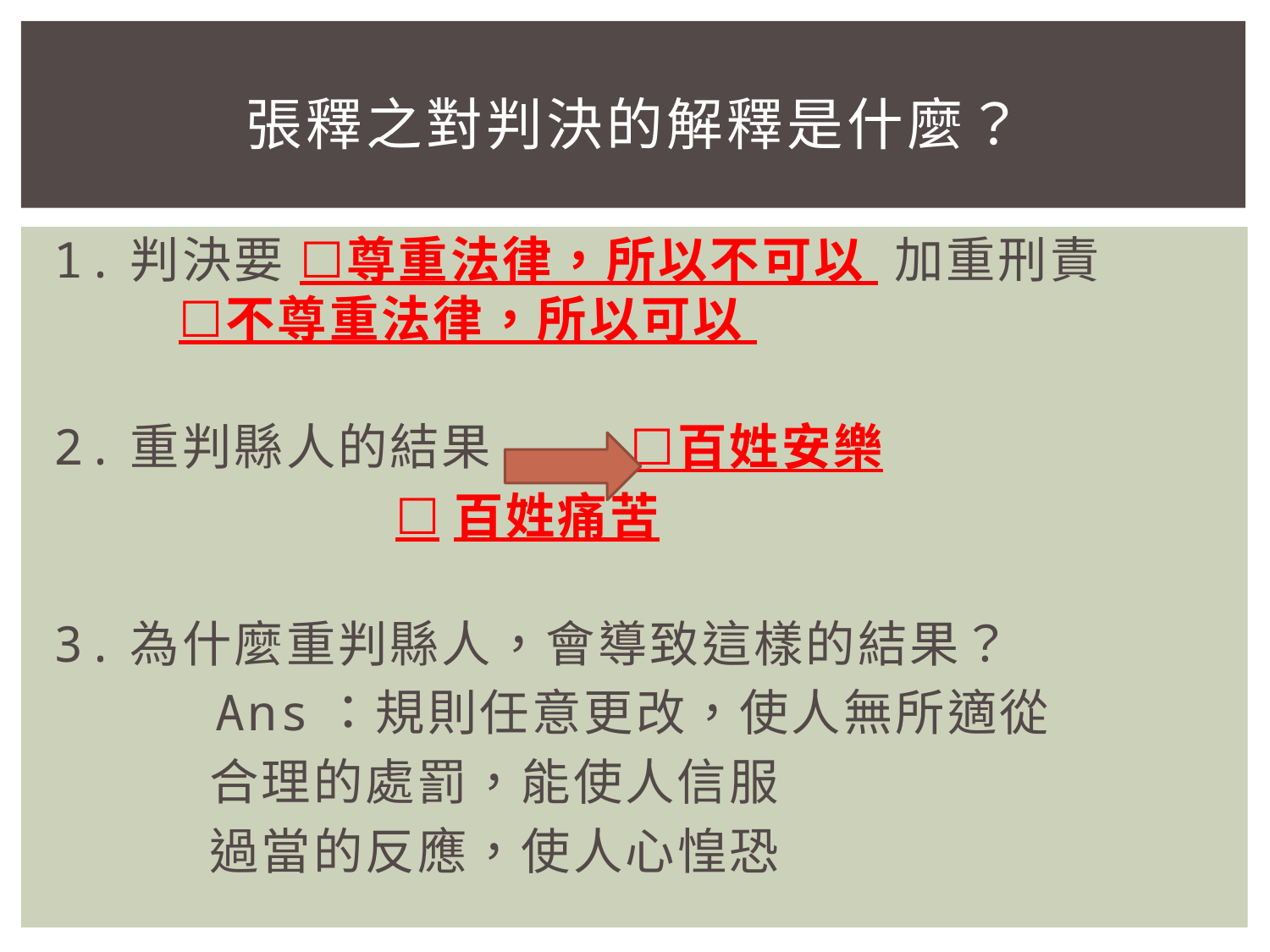

# 張釋之對判決的解釋是什麼？
1.判決要 ☐尊重法律，所以不可以  加重刑責
         ☐不尊重法律，所以可以
2.重判縣人的結果          ☐百姓安樂
                         ☐百姓痛苦
3.為什麼重判縣人，會導致這樣的結果？
     Ans：規則任意更改，使人無所適從
           合理的處罰，能使人信服
           過當的反應，使人心惶恐